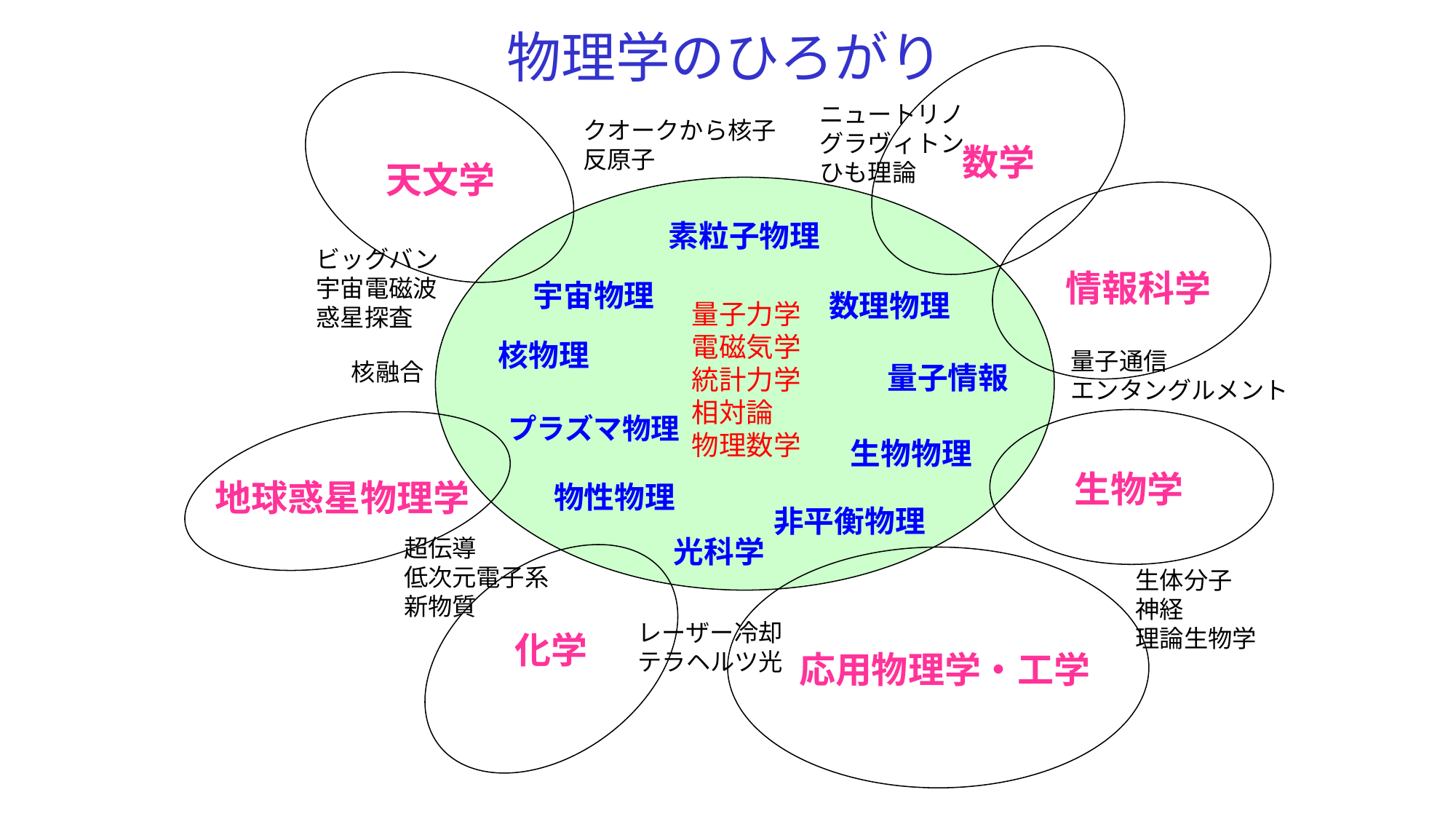

# 物理学のひろがり

ニュートリノ
グラヴィトン
ひも理論
クオークから核子
反原子
数学
天文学

素粒子物理
ビッグバン
宇宙電磁波
惑星探査
情報科学
宇宙物理
数理物理
量子力学
電磁気学
統計力学
相対論
物理数学
核物理
量子通信
エンタングルメント
核融合
量子情報
プラズマ物理

生物物理
生物学
地球惑星物理学
物性物理
非平衡物理
光科学
超伝導
低次元電子系
新物質

生体分子
神経
理論生物学

レーザー冷却
テラヘルツ光
化学
応用物理学・工学